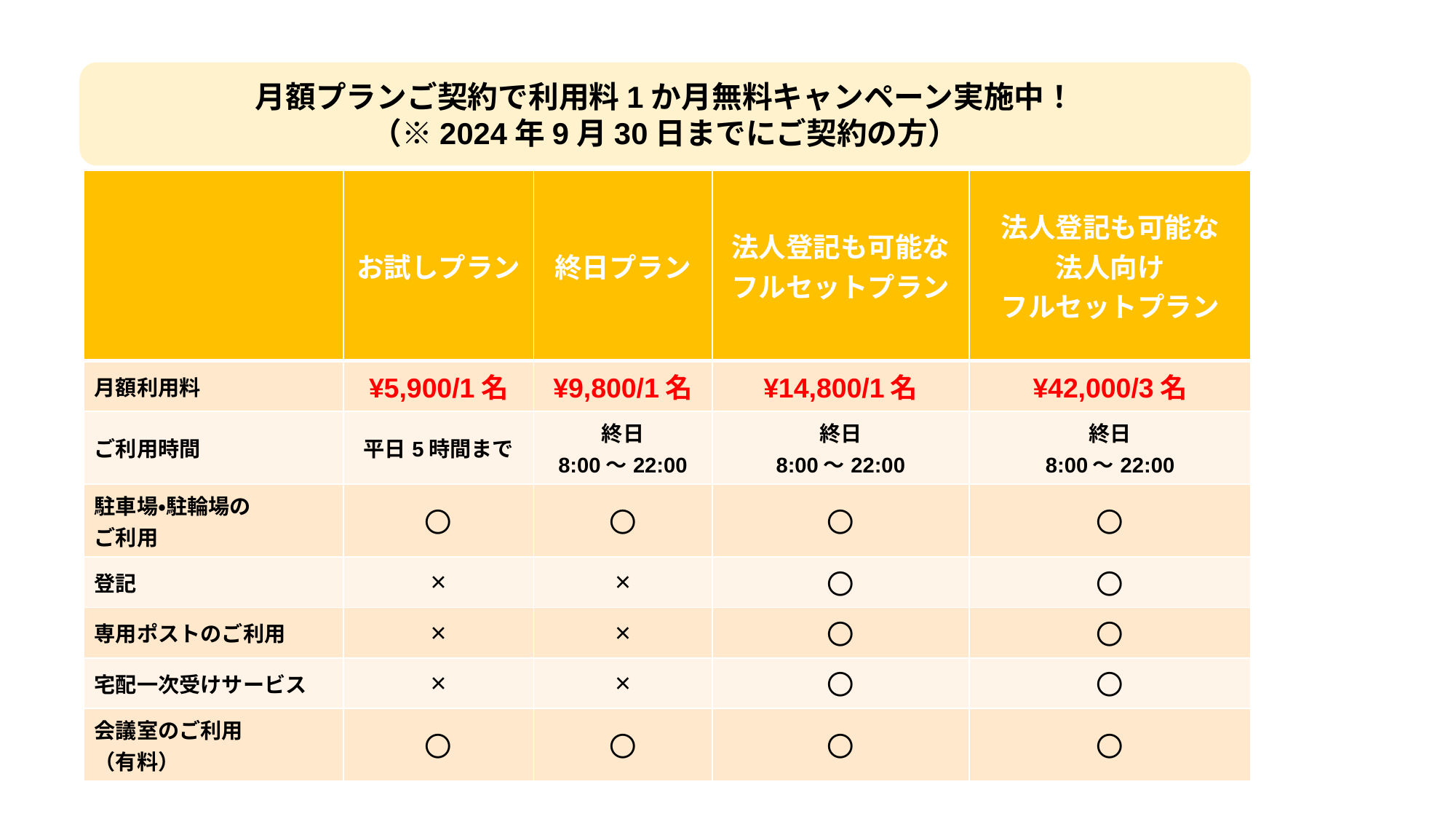

月額プランご契約で利用料1か月無料キャンペーン実施中！
（※2024年9月30日までにご契約の方）
|  | お試しプラン | 終日プラン | 法人登記も可能な フルセットプラン | 法人登記も可能な 法人向け フルセットプラン |
| --- | --- | --- | --- | --- |
| 月額利用料 | ¥5,900/1名 | ¥9,800/1名 | ¥14,800/1名 | ¥42,000/3名 |
| ご利用時間 | 平日5時間まで | 終日 8:00～22:00 | 終日 8:00～22:00 | 終日 8:00～22:00 |
| 駐車場・駐輪場の ご利用 | 〇 | 〇 | 〇 | 〇 |
| 登記 | × | × | 〇 | 〇 |
| 専用ポストのご利用 | × | × | 〇 | 〇 |
| 宅配一次受けサービス | × | × | 〇 | 〇 |
| 会議室のご利用 （有料） | 〇 | 〇 | 〇 | 〇 |